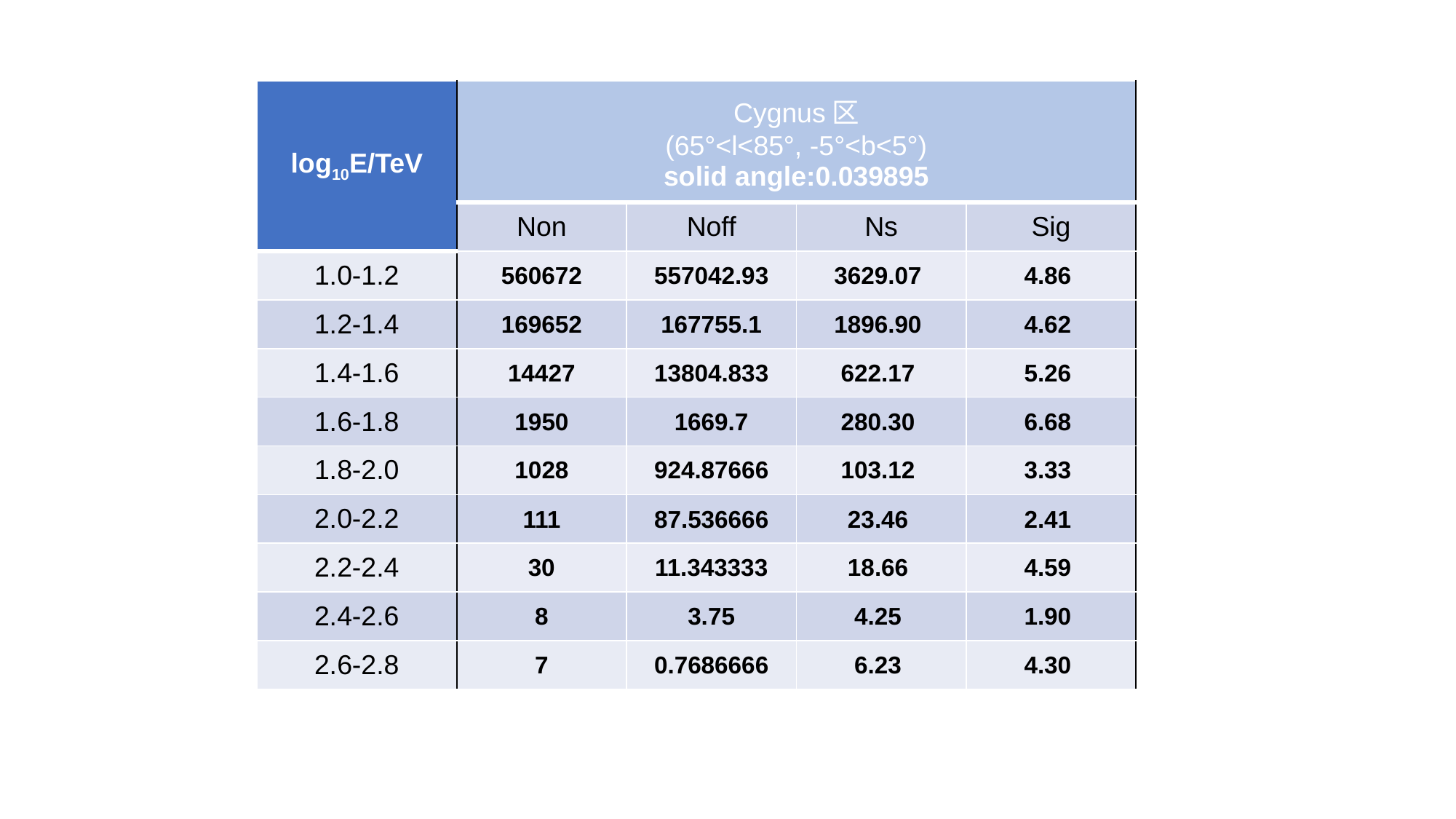

| log10E/TeV | Cygnus区 (65°<l<85°, -5°<b<5°) solid angle:0.039895 |  |  |  |
| --- | --- | --- | --- | --- |
|  | Non | Noff | Ns | Sig |
| 1.0-1.2 | 560672 | 557042.93 | 3629.07 | 4.86 |
| 1.2-1.4 | 169652 | 167755.1 | 1896.90 | 4.62 |
| 1.4-1.6 | 14427 | 13804.833 | 622.17 | 5.26 |
| 1.6-1.8 | 1950 | 1669.7 | 280.30 | 6.68 |
| 1.8-2.0 | 1028 | 924.87666 | 103.12 | 3.33 |
| 2.0-2.2 | 111 | 87.536666 | 23.46 | 2.41 |
| 2.2-2.4 | 30 | 11.343333 | 18.66 | 4.59 |
| 2.4-2.6 | 8 | 3.75 | 4.25 | 1.90 |
| 2.6-2.8 | 7 | 0.7686666 | 6.23 | 4.30 |